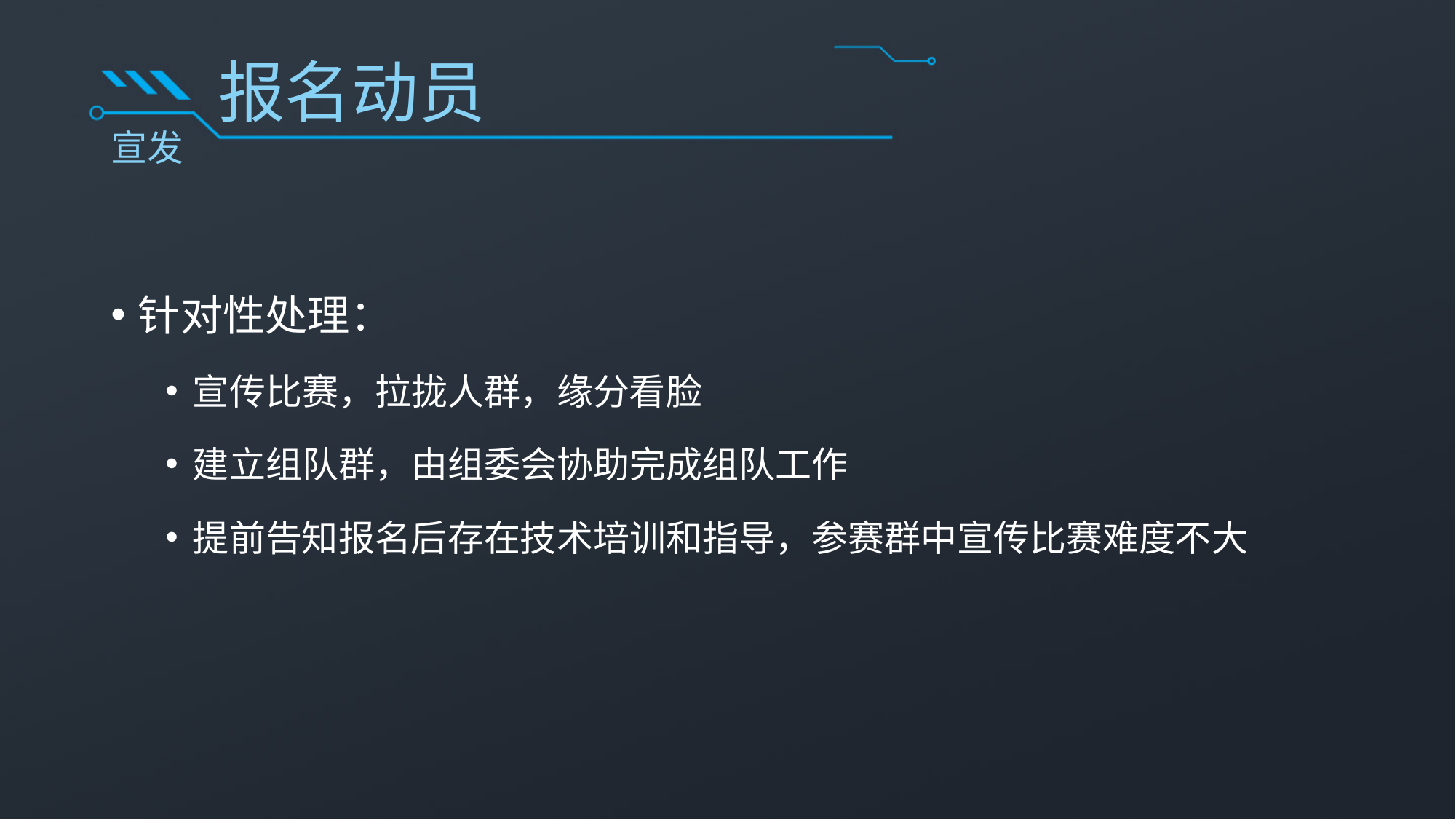

# 报名动员
宣发
针对性处理：
宣传比赛，拉拢人群，缘分看脸
建立组队群，由组委会协助完成组队工作
提前告知报名后存在技术培训和指导，参赛群中宣传比赛难度不大